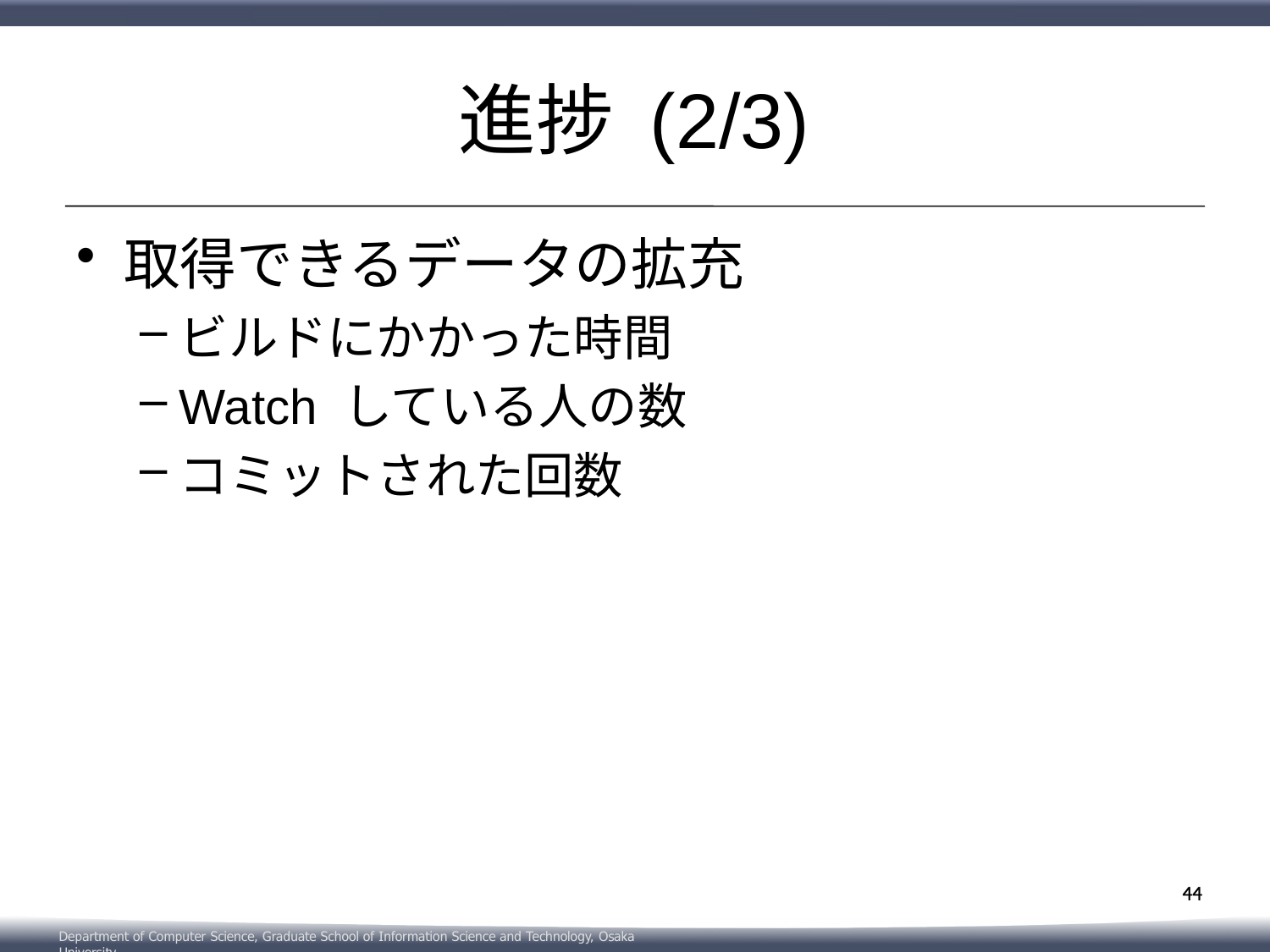

# 進捗 (2/3)
取得できるデータの拡充
ビルドにかかった時間
Watch している人の数
コミットされた回数
44